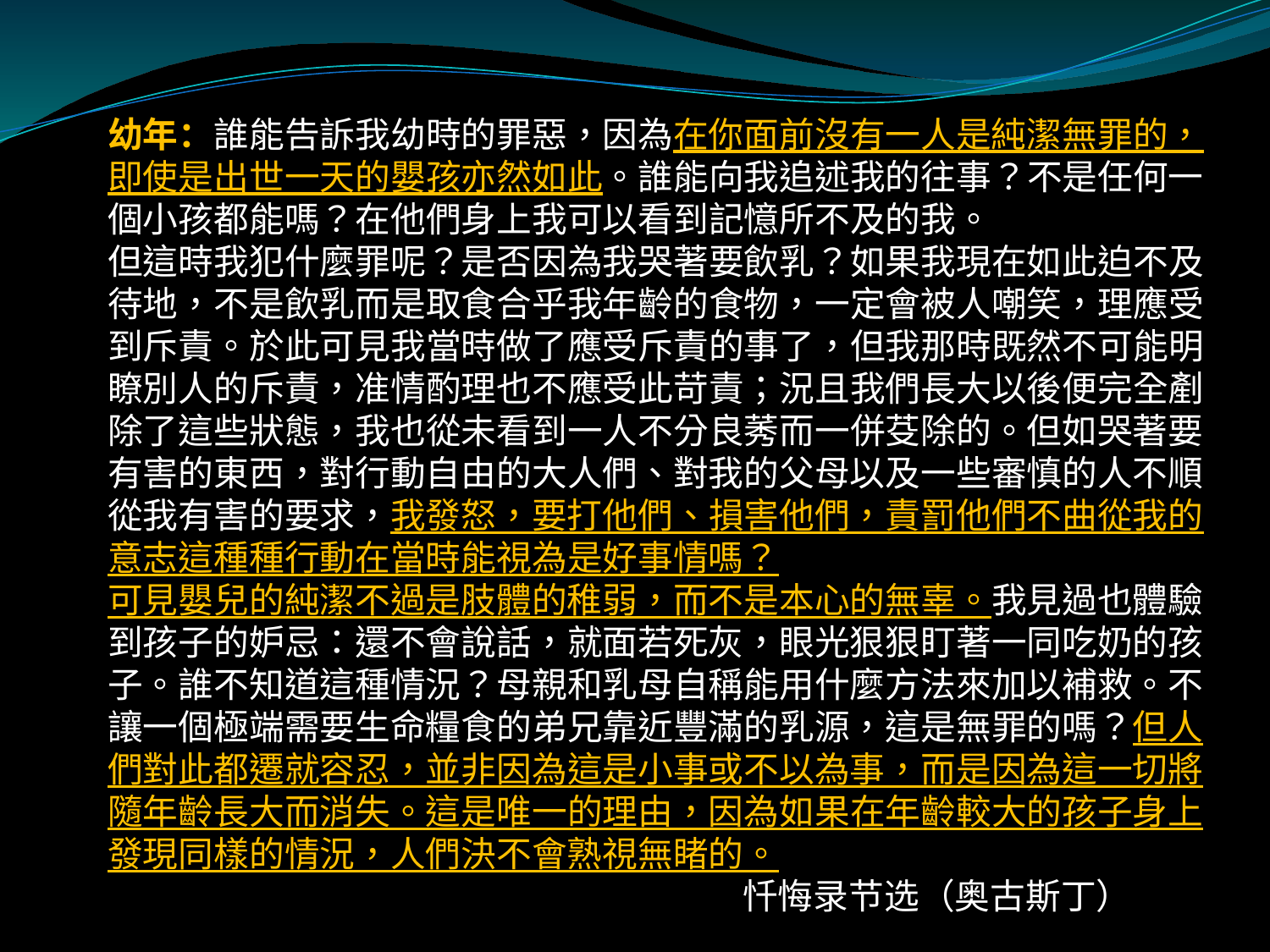

幼年：誰能告訴我幼時的罪惡，因為在你面前沒有一人是純潔無罪的，即使是出世一天的嬰孩亦然如此。誰能向我追述我的往事？不是任何一個小孩都能嗎？在他們身上我可以看到記憶所不及的我。
但這時我犯什麼罪呢？是否因為我哭著要飲乳？如果我現在如此迫不及待地，不是飲乳而是取食合乎我年齡的食物，一定會被人嘲笑，理應受到斥責。於此可見我當時做了應受斥責的事了，但我那時既然不可能明瞭別人的斥責，准情酌理也不應受此苛責；況且我們長大以後便完全剷除了這些狀態，我也從未看到一人不分良莠而一併芟除的。但如哭著要有害的東西，對行動自由的大人們、對我的父母以及一些審慎的人不順從我有害的要求，我發怒，要打他們、損害他們，責罰他們不曲從我的意志這種種行動在當時能視為是好事情嗎？
可見嬰兒的純潔不過是肢體的稚弱，而不是本心的無辜。我見過也體驗到孩子的妒忌：還不會說話，就面若死灰，眼光狠狠盯著一同吃奶的孩子。誰不知道這種情況？母親和乳母自稱能用什麼方法來加以補救。不讓一個極端需要生命糧食的弟兄靠近豐滿的乳源，這是無罪的嗎？但人們對此都遷就容忍，並非因為這是小事或不以為事，而是因為這一切將隨年齡長大而消失。這是唯一的理由，因為如果在年齡較大的孩子身上發現同樣的情況，人們決不會熟視無睹的。
					忏悔录节选（奥古斯丁）